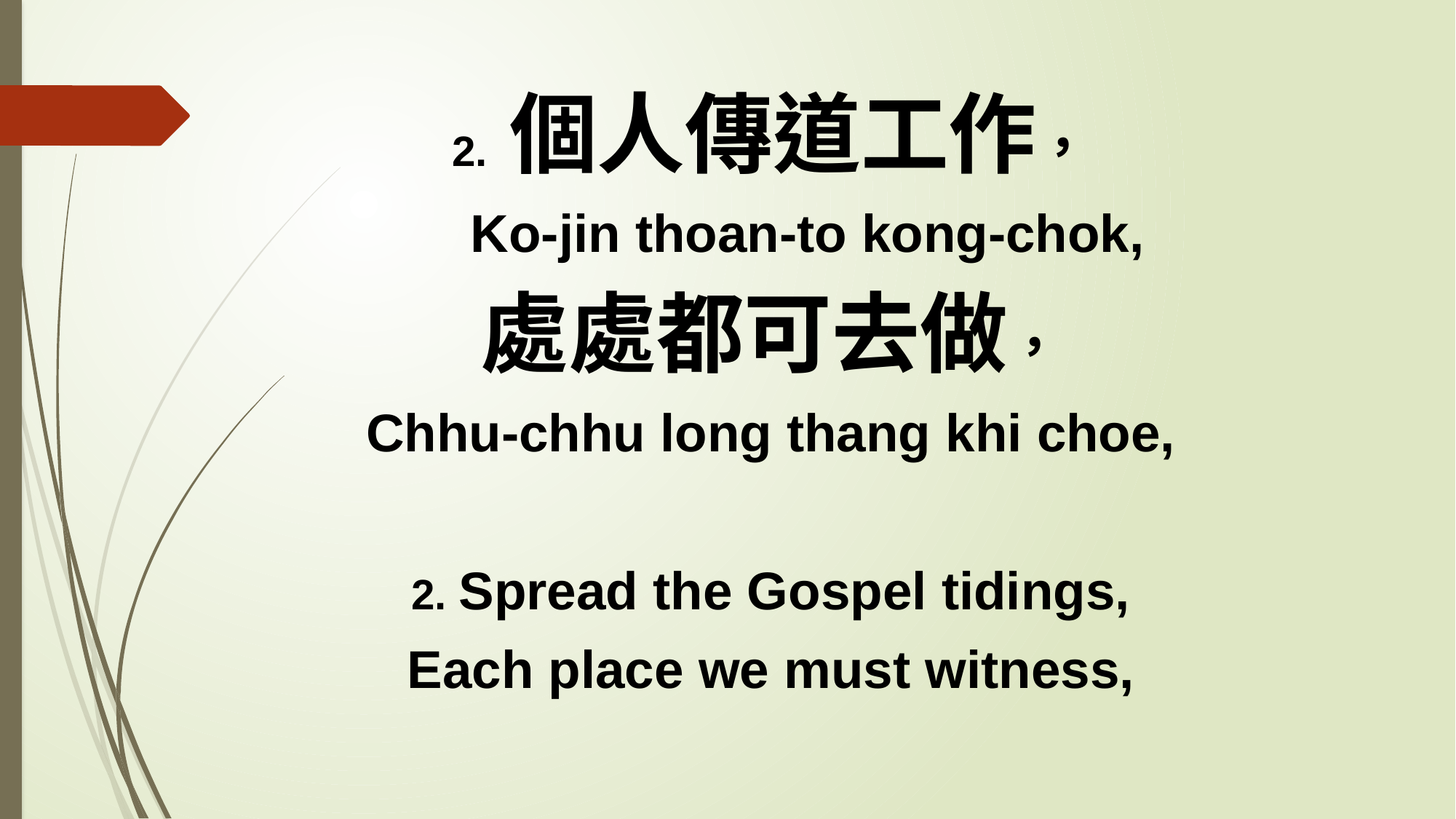

2. 個人傳道工作，
     Ko-jin thoan-to kong-chok,
處處都可去做，
Chhu-chhu long thang khi choe,

2. Spread the Gospel tidings,
Each place we must witness,